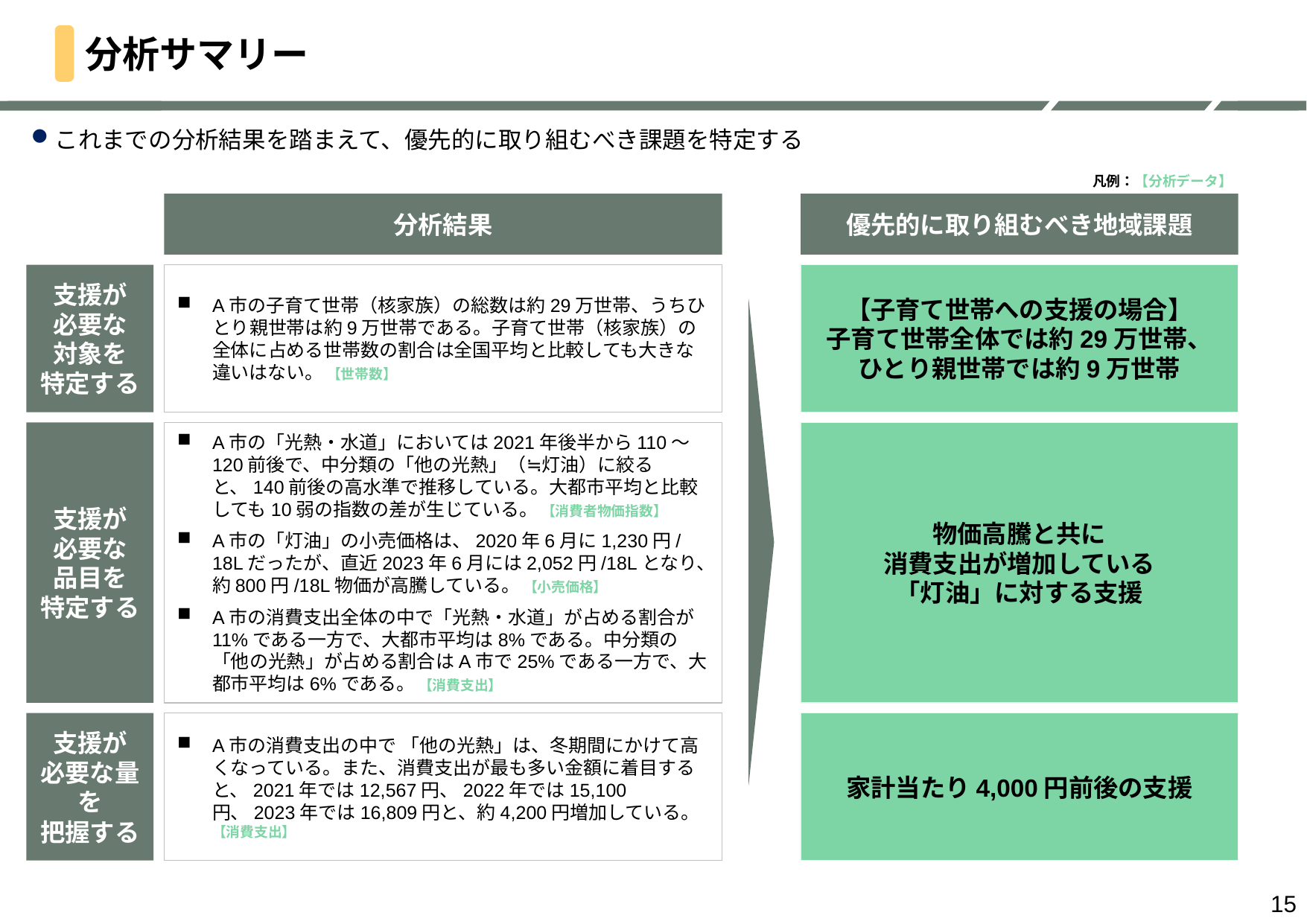

# 分析サマリー
これまでの分析結果を踏まえて、優先的に取り組むべき課題を特定する
凡例：【分析データ】
分析結果
優先的に取り組むべき地域課題
支援が
必要な
対象を
特定する
【子育て世帯への支援の場合】
子育て世帯全体では約29万世帯、
ひとり親世帯では約9万世帯
A市の子育て世帯（核家族）の総数は約29万世帯、うちひとり親世帯は約9万世帯である。子育て世帯（核家族）の全体に占める世帯数の割合は全国平均と比較しても大きな違いはない。 【世帯数】
支援が
必要な
品目を
特定する
A市の「光熱・水道」においては2021年後半から110～120前後で、中分類の「他の光熱」（≒灯油）に絞ると、140前後の高水準で推移している。大都市平均と比較しても10弱の指数の差が生じている。 【消費者物価指数】
A市の「灯油」の小売価格は、2020年6月に1,230円/18Lだったが、直近2023年6月には2,052円/18Lとなり、約800円/18L物価が高騰している。 【小売価格】
A市の消費支出全体の中で「光熱・水道」が占める割合が11%である一方で、大都市平均は8%である。中分類の「他の光熱」が占める割合はA市で25%である一方で、大都市平均は6%である。 【消費支出】
物価高騰と共に
消費支出が増加している
「灯油」に対する支援

支援が
必要な量を
把握する
A市の消費支出の中で 「他の光熱」は、冬期間にかけて高くなっている。また、消費支出が最も多い金額に着目すると、2021年では12,567円、2022年では15,100円、2023年では16,809円と、約4,200円増加している。 【消費支出】
家計当たり4,000円前後の支援
15